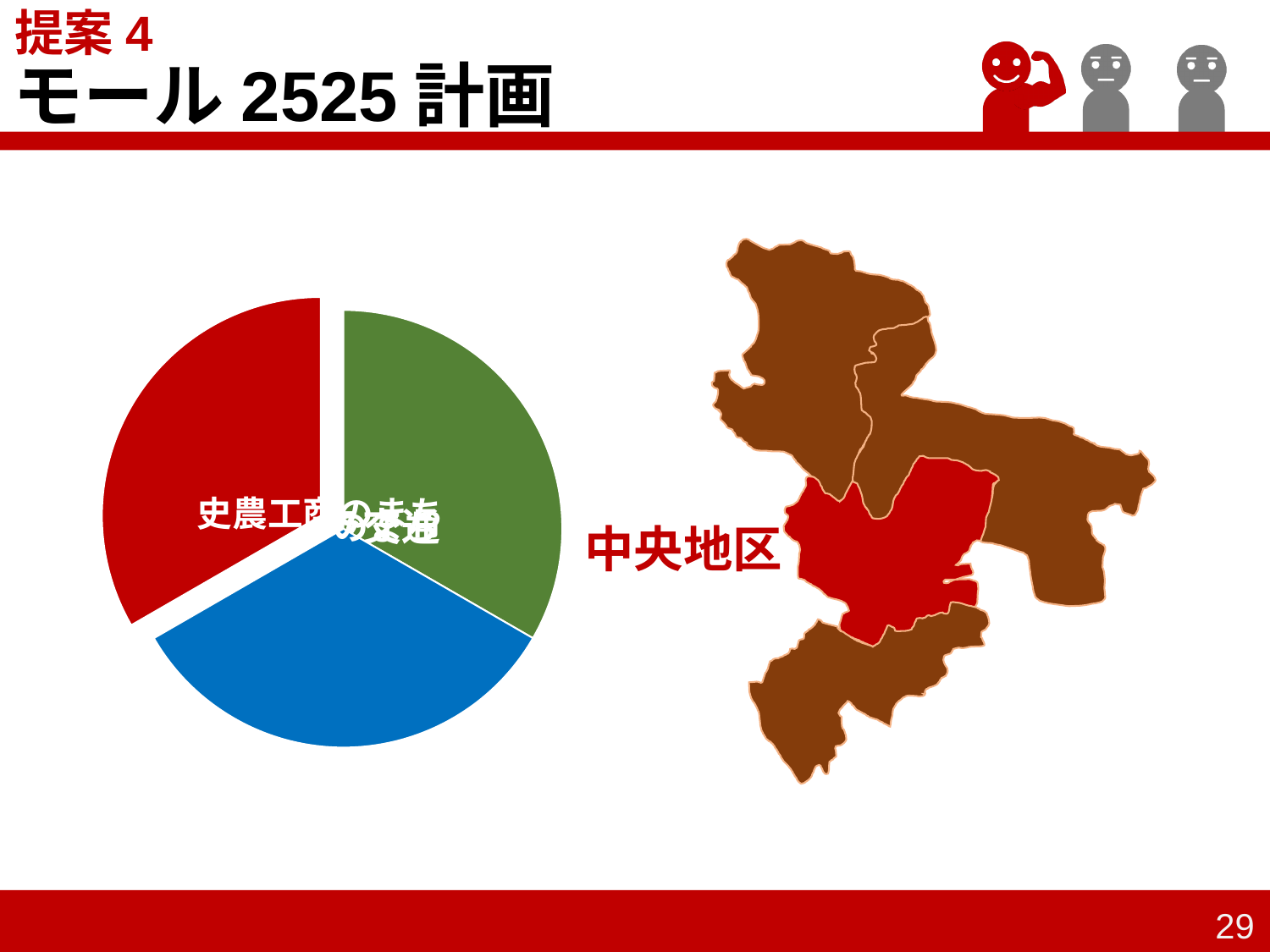

提案4
# モール2525計画

キララ交通
AAAのまち
史農工商のまち
中央地区
29